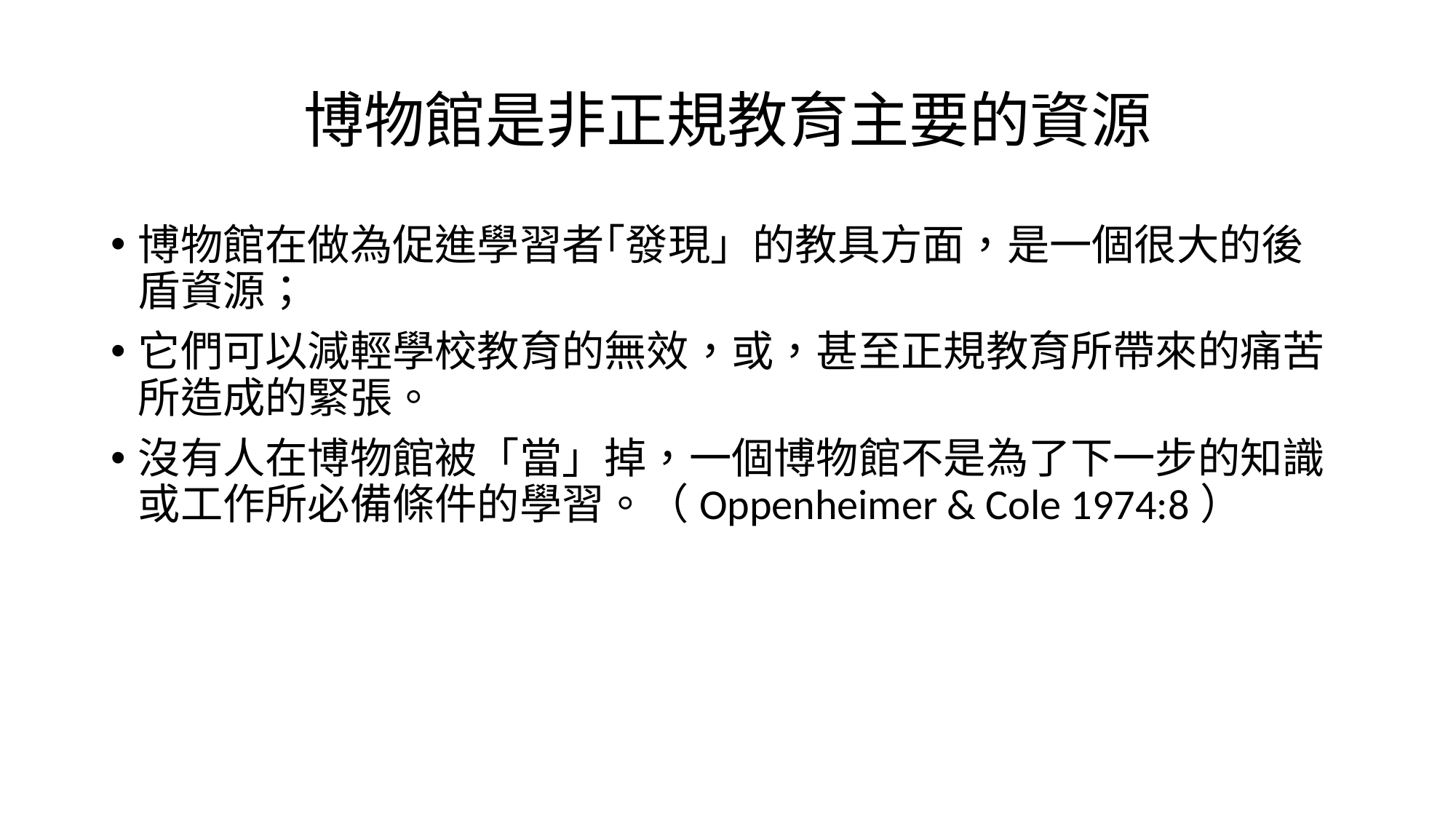

# 博物館是非正規教育主要的資源
博物館在做為促進學習者｢發現」的教具方面，是一個很大的後盾資源；
它們可以減輕學校教育的無效，或，甚至正規教育所帶來的痛苦所造成的緊張。
沒有人在博物館被「當」掉，一個博物館不是為了下一步的知識或工作所必備條件的學習。（Oppenheimer & Cole 1974:8）